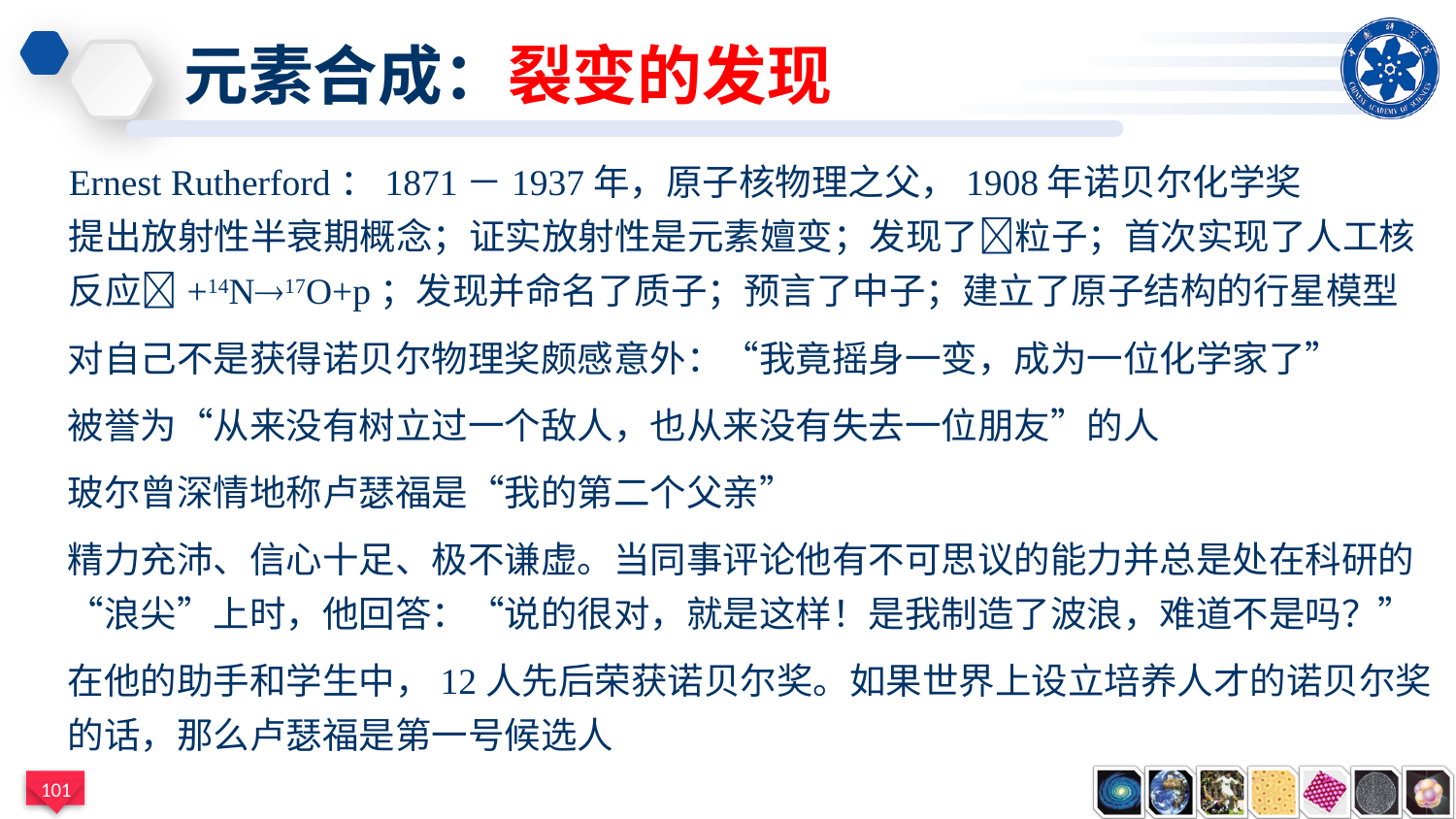

元素合成：裂变的发现
Ernest Rutherford：1871－1937年，原子核物理之父，1908年诺贝尔化学奖
提出放射性半衰期概念；证实放射性是元素嬗变；发现了α粒子；首次实现了人工核反应α+14N→17O+p；发现并命名了质子；预言了中子；建立了原子结构的行星模型
对自己不是获得诺贝尔物理奖颇感意外：“我竟摇身一变，成为一位化学家了”
被誉为“从来没有树立过一个敌人，也从来没有失去一位朋友”的人
玻尔曾深情地称卢瑟福是“我的第二个父亲”
精力充沛、信心十足、极不谦虚。当同事评论他有不可思议的能力并总是处在科研的“浪尖”上时，他回答：“说的很对，就是这样！是我制造了波浪，难道不是吗？”
在他的助手和学生中，12人先后荣获诺贝尔奖。如果世界上设立培养人才的诺贝尔奖的话，那么卢瑟福是第一号候选人